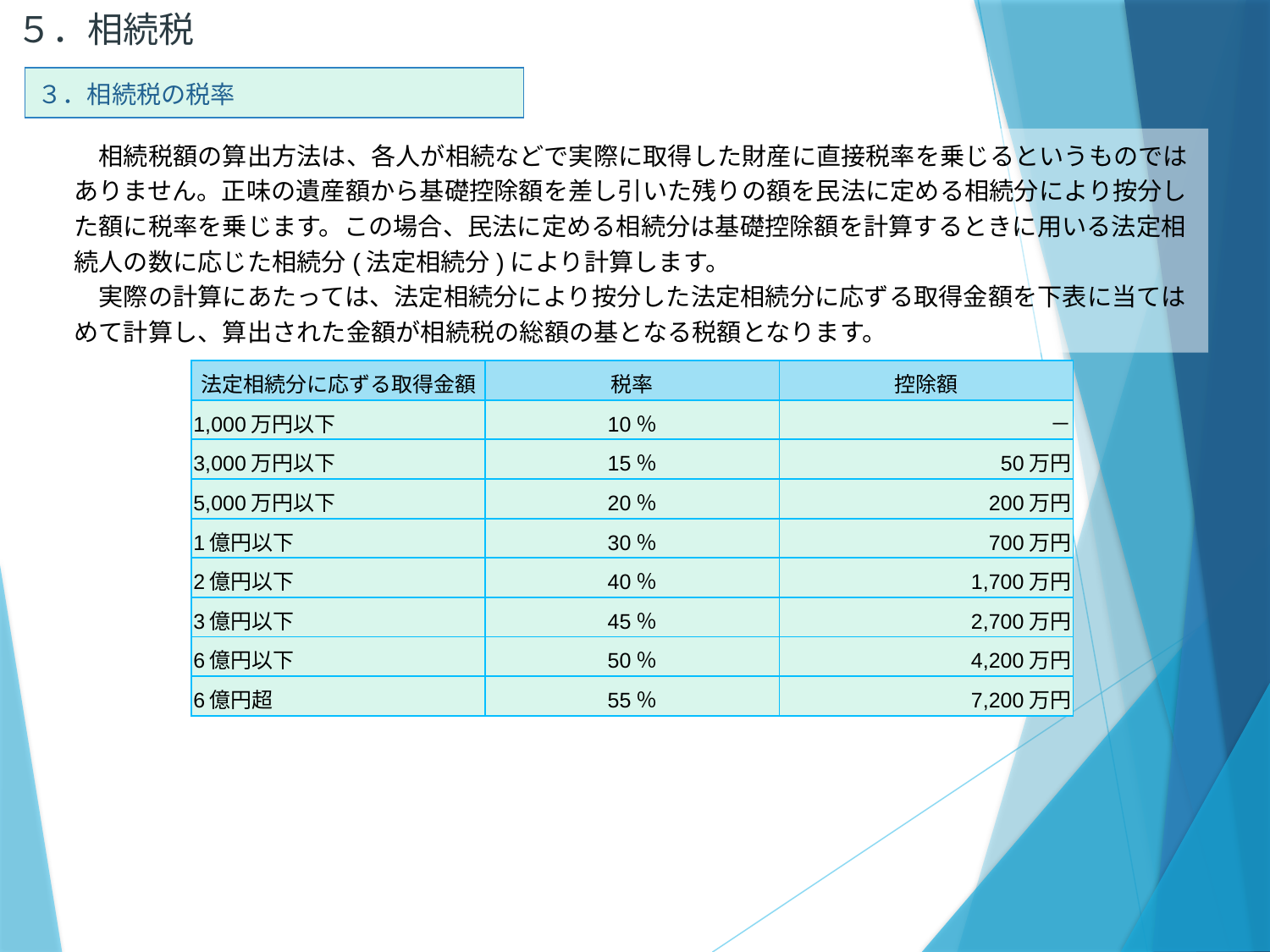

５．相続税
| ３．相続税の税率 |
| --- |
　相続税額の算出方法は、各人が相続などで実際に取得した財産に直接税率を乗じるというものではありません。正味の遺産額から基礎控除額を差し引いた残りの額を民法に定める相続分により按分した額に税率を乗じます。この場合、民法に定める相続分は基礎控除額を計算するときに用いる法定相続人の数に応じた相続分(法定相続分)により計算します。
　実際の計算にあたっては、法定相続分により按分した法定相続分に応ずる取得金額を下表に当てはめて計算し、算出された金額が相続税の総額の基となる税額となります。
| 法定相続分に応ずる取得金額 | 税率 | 控除額 |
| --- | --- | --- |
| 1,000万円以下 | 10％ | － |
| 3,000万円以下 | 15％ | 50万円 |
| 5,000万円以下 | 20％ | 200万円 |
| 1億円以下 | 30％ | 700万円 |
| 2億円以下 | 40％ | 1,700万円 |
| 3億円以下 | 45％ | 2,700万円 |
| 6億円以下 | 50％ | 4,200万円 |
| 6億円超 | 55％ | 7,200万円 |